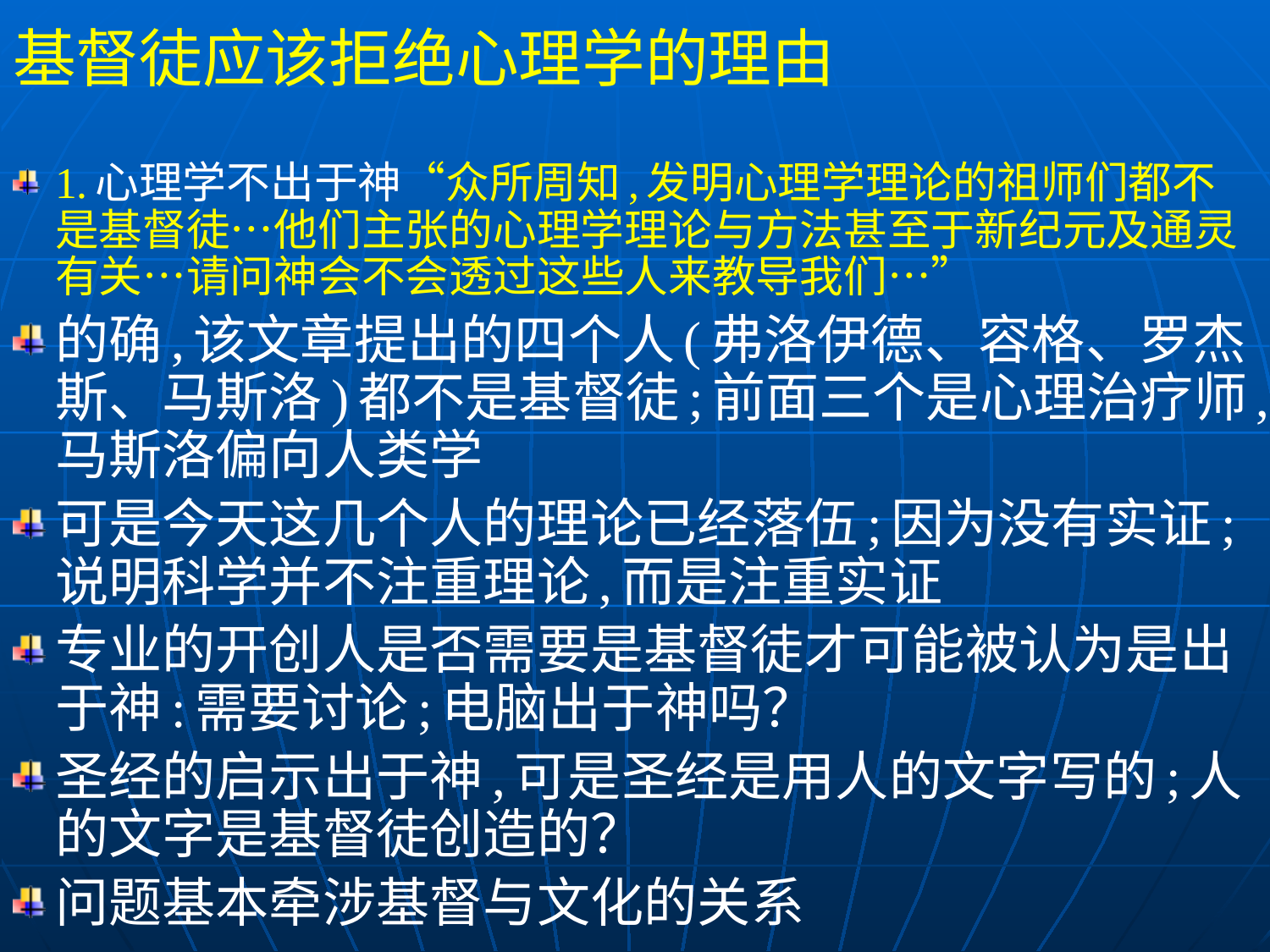

基督徒应该拒绝心理学的理由

1.心理学不出于神“众所周知,发明心理学理论的祖师们都不是基督徒…他们主张的心理学理论与方法甚至于新纪元及通灵有关…请问神会不会透过这些人来教导我们…”
的确,该文章提出的四个人(弗洛伊德、容格、罗杰斯、马斯洛)都不是基督徒;前面三个是心理治疗师,马斯洛偏向人类学
可是今天这几个人的理论已经落伍;因为没有实证;说明科学并不注重理论,而是注重实证
专业的开创人是否需要是基督徒才可能被认为是出于神:需要讨论;电脑出于神吗？
圣经的启示出于神,可是圣经是用人的文字写的;人的文字是基督徒创造的？
问题基本牵涉基督与文化的关系